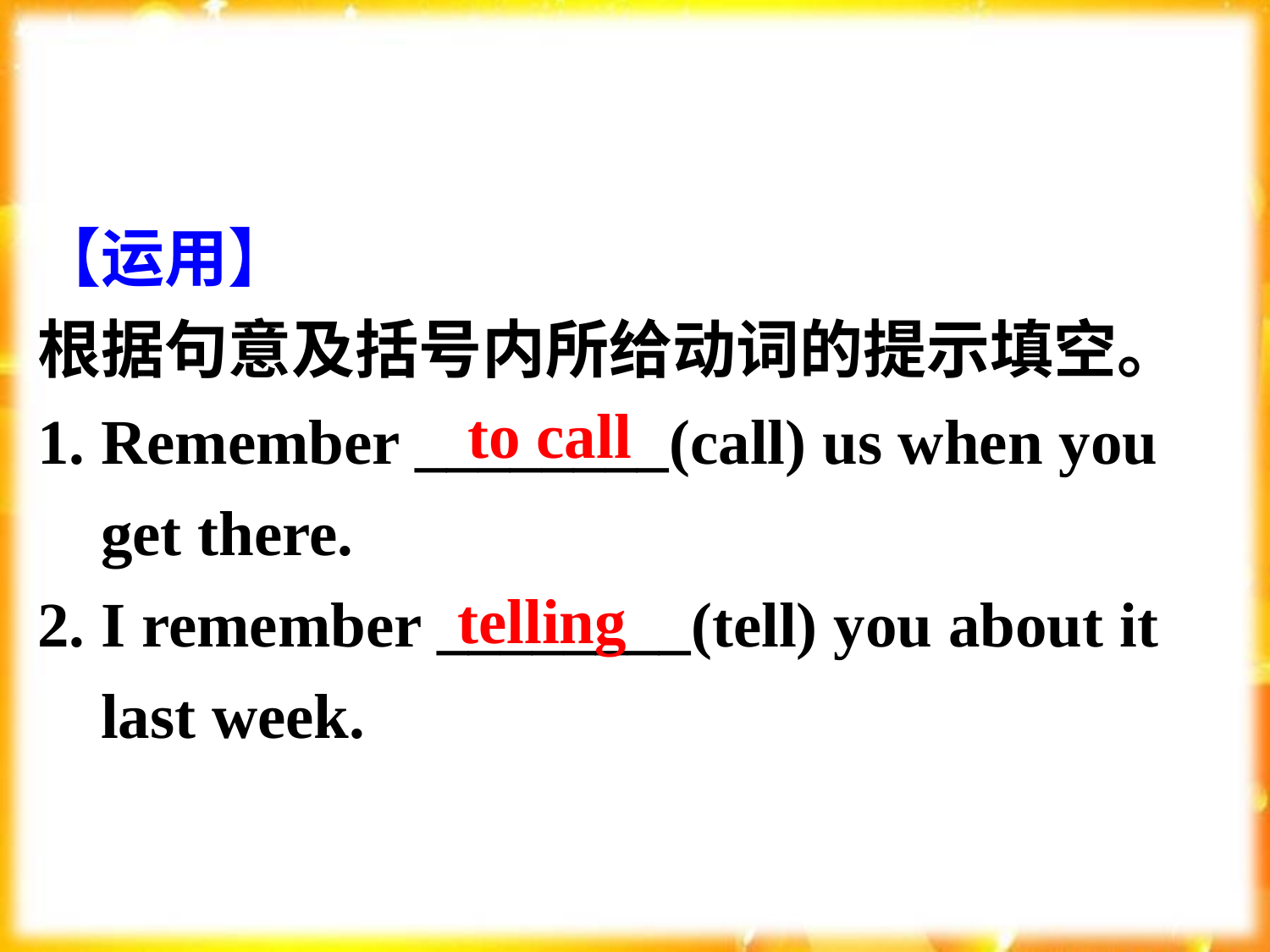

【运用】
根据句意及括号内所给动词的提示填空。
1. Remember ________(call) us when you
    get there.
2. I remember ________(tell) you about it
    last week.
to call
telling